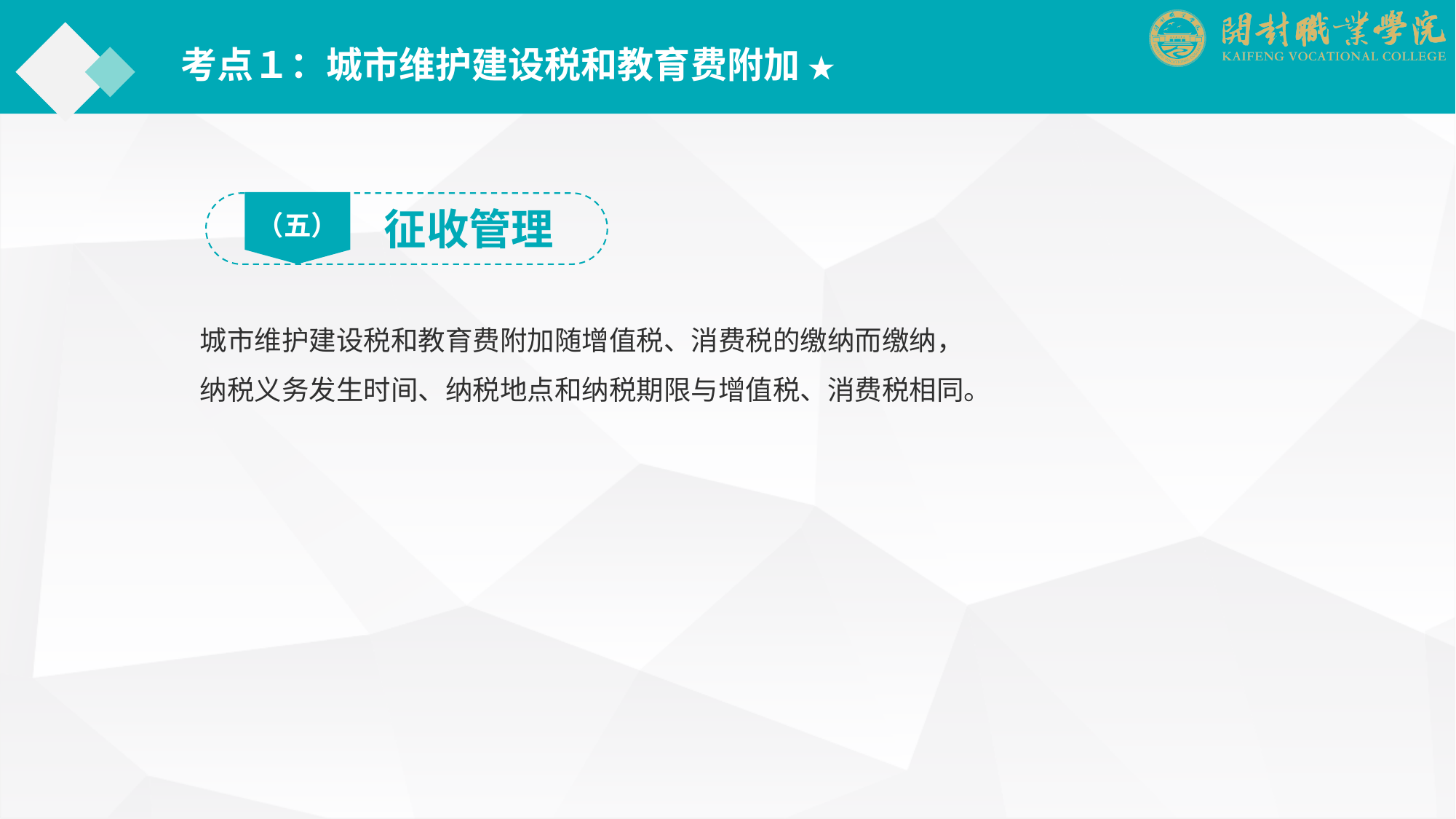

考点１：城市维护建设税和教育费附加 ★
（五）

征收管理
城市维护建设税和教育费附加随增值税、消费税的缴纳而缴纳，纳税义务发生时间、纳税地点和纳税期限与增值税、消费税相同。